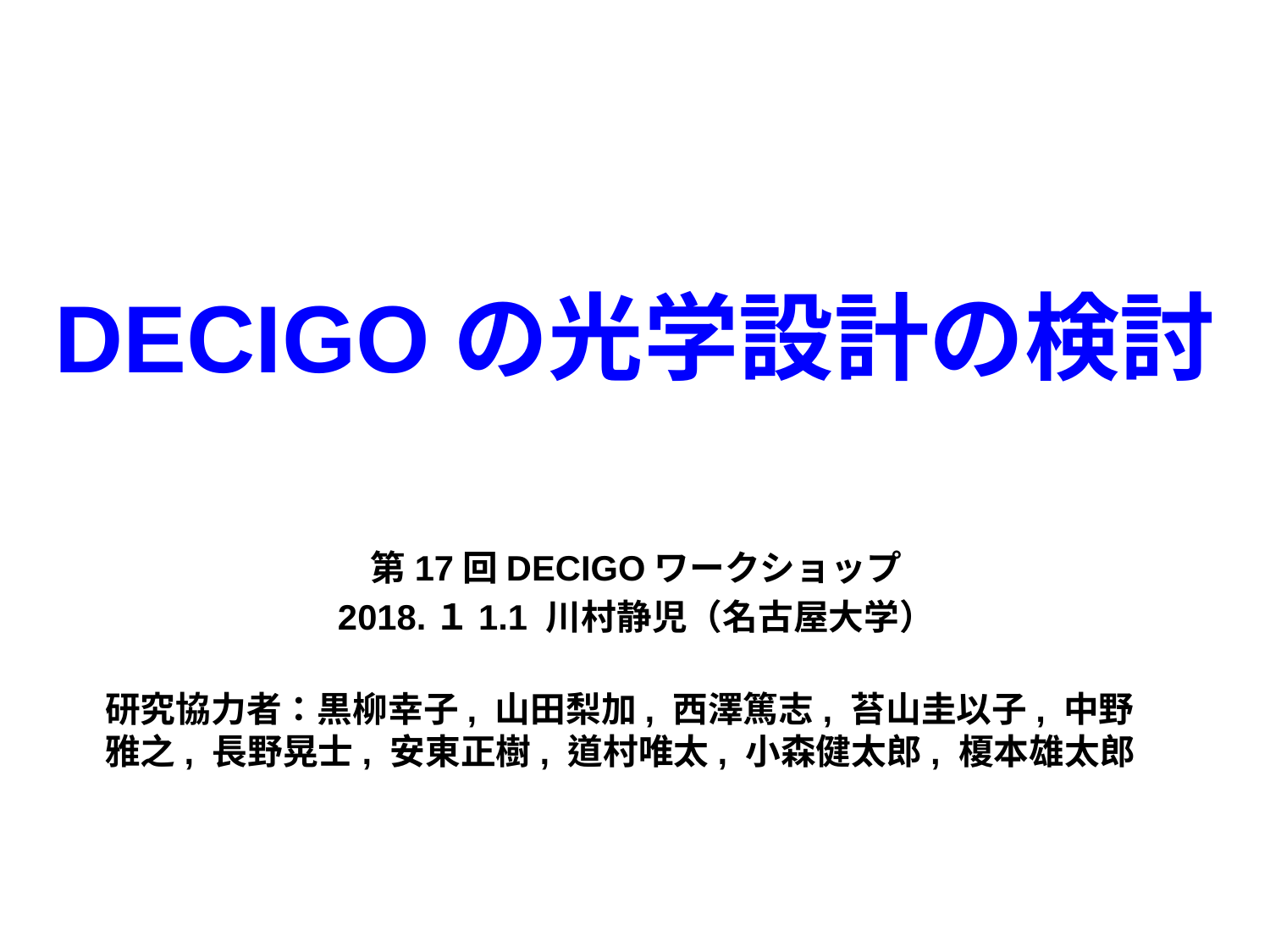

# DECIGOの光学設計の検討
第17回DECIGOワークショップ
2018.１1.1 川村静児（名古屋大学）

研究協力者：黒柳幸子, 山田梨加, 西澤篤志, 苔山圭以子, 中野雅之, 長野晃士, 安東正樹, 道村唯太, 小森健太郎, 榎本雄太郎